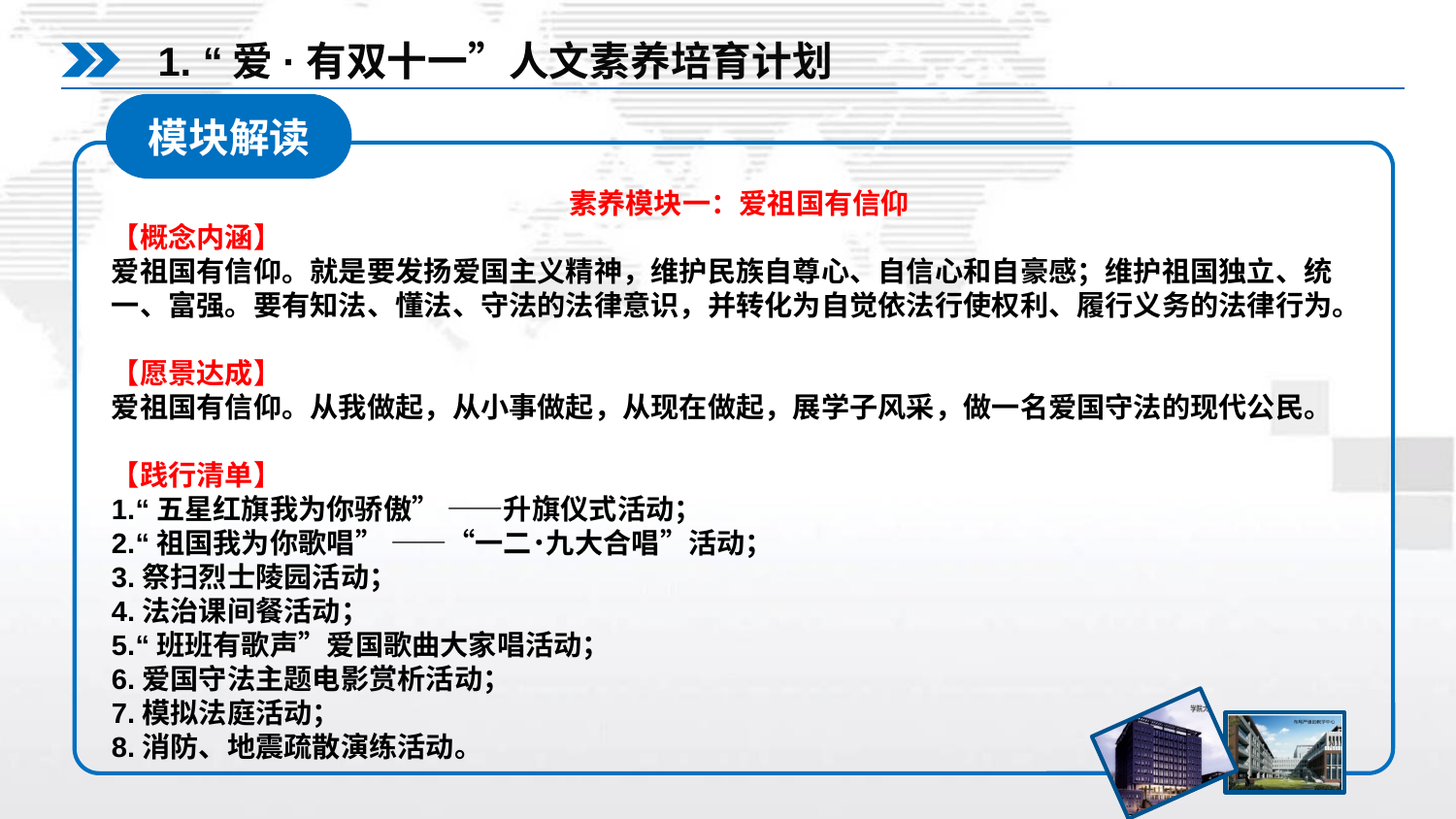

1. “爱·有双十一”人文素养培育计划

模块解读

素养模块一：爱祖国有信仰
【概念内涵】
爱祖国有信仰。就是要发扬爱国主义精神，维护民族自尊心、自信心和自豪感；维护祖国独立、统一、富强。要有知法、懂法、守法的法律意识，并转化为自觉依法行使权利、履行义务的法律行为。

【愿景达成】
爱祖国有信仰。从我做起，从小事做起，从现在做起，展学子风采，做一名爱国守法的现代公民。

【践行清单】
1.“五星红旗我为你骄傲” ——升旗仪式活动；
2.“祖国我为你歌唱” ——“一二˙九大合唱”活动；
3.祭扫烈士陵园活动；
4.法治课间餐活动；
5.“班班有歌声”爱国歌曲大家唱活动；
6.爱国守法主题电影赏析活动；
7.模拟法庭活动；
8.消防、地震疏散演练活动。